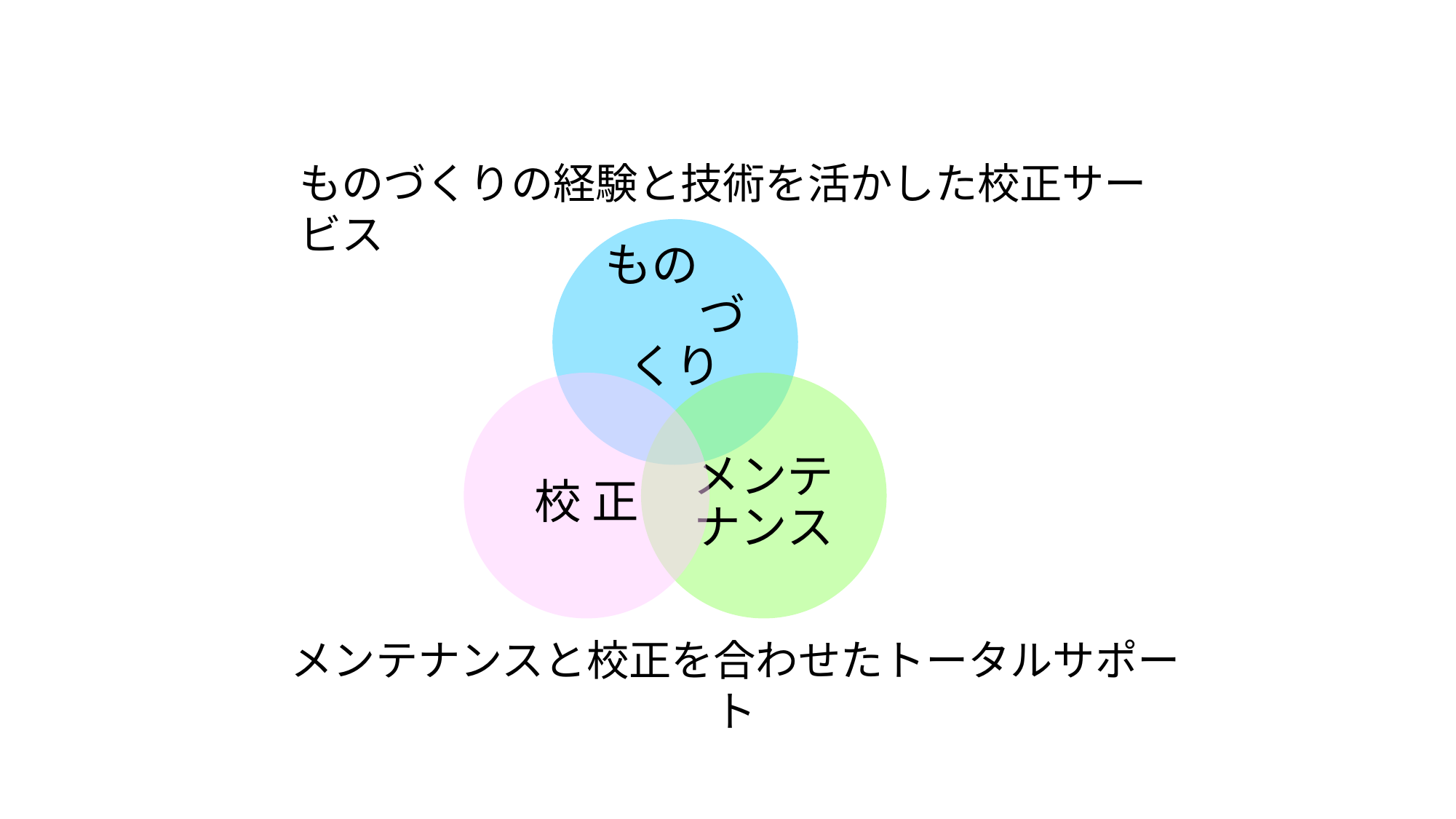

ものづくりの経験と技術を活かした校正サービス
もの　　　づくり
メンテナンス
校 正
メンテナンスと校正を合わせたトータルサポート